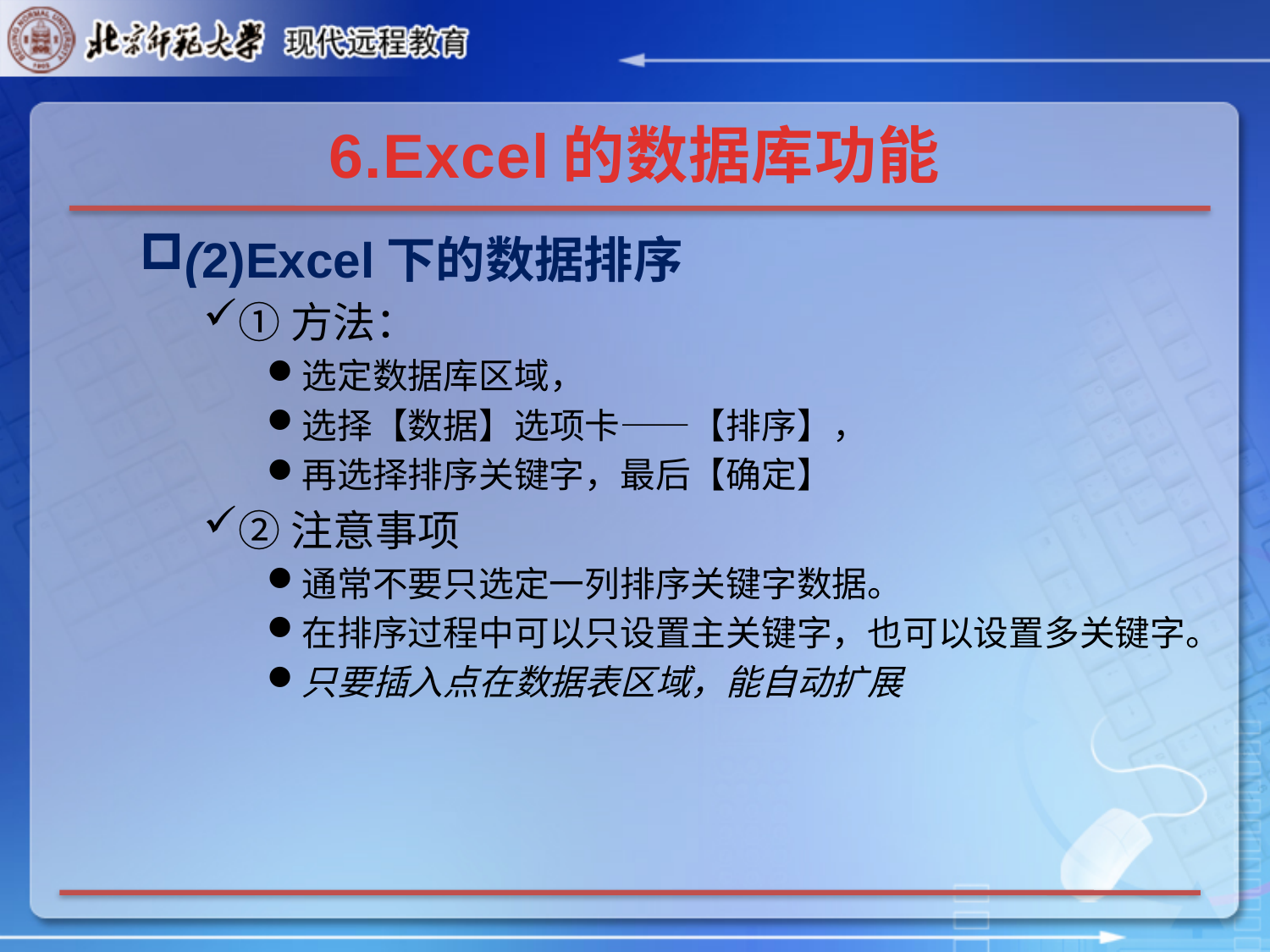

# 6.Excel的数据库功能
(2)Excel下的数据排序
①方法：
选定数据库区域，
选择【数据】选项卡——【排序】，
再选择排序关键字，最后【确定】
②注意事项
通常不要只选定一列排序关键字数据。
在排序过程中可以只设置主关键字，也可以设置多关键字。
只要插入点在数据表区域，能自动扩展